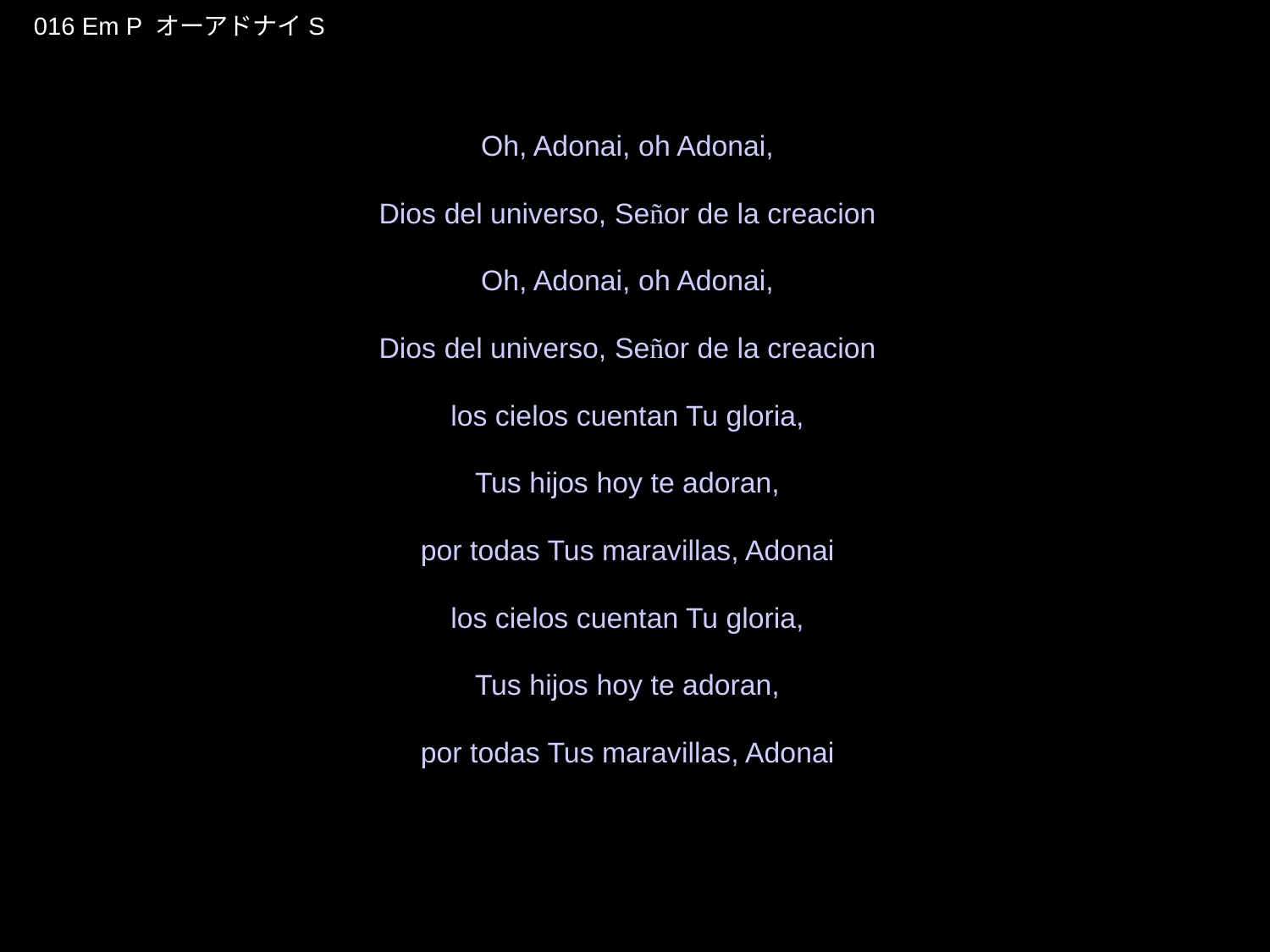

おーあどない
★P
016 Em P オーアドナイS
★５
Oh, Adonai, oh Adonai,
Dios del universo, Señor de la creacion
Oh, Adonai, oh Adonai,
Dios del universo, Señor de la creacion
los cielos cuentan Tu gloria,
Tus hijos hoy te adoran,
por todas Tus maravillas, Adonai
los cielos cuentan Tu gloria,
Tus hijos hoy te adoran,
por todas Tus maravillas, Adonai